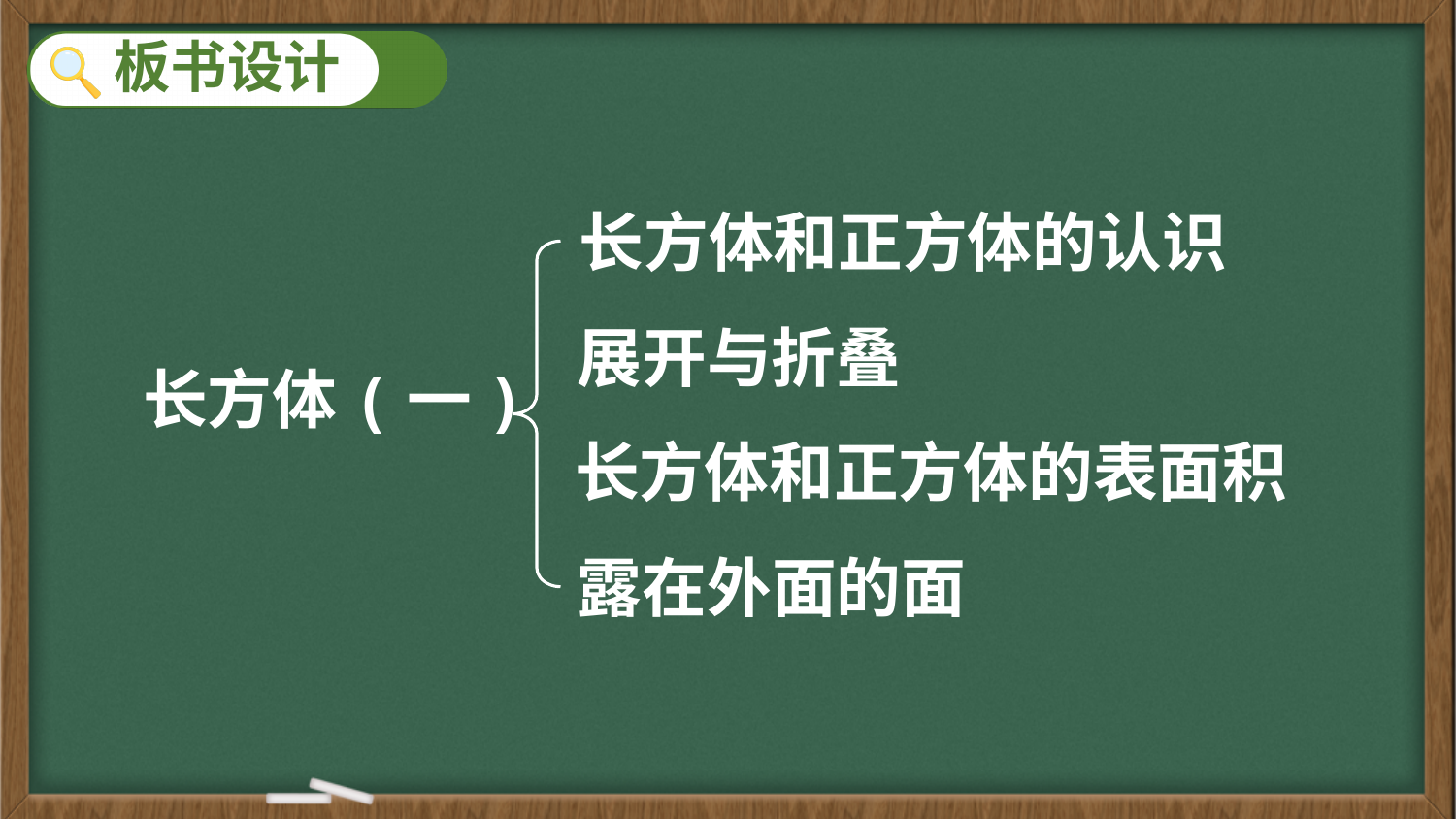

长方体和正方体的认识

展开与折叠
长方体(一)
长方体和正方体的表面积
露在外面的面